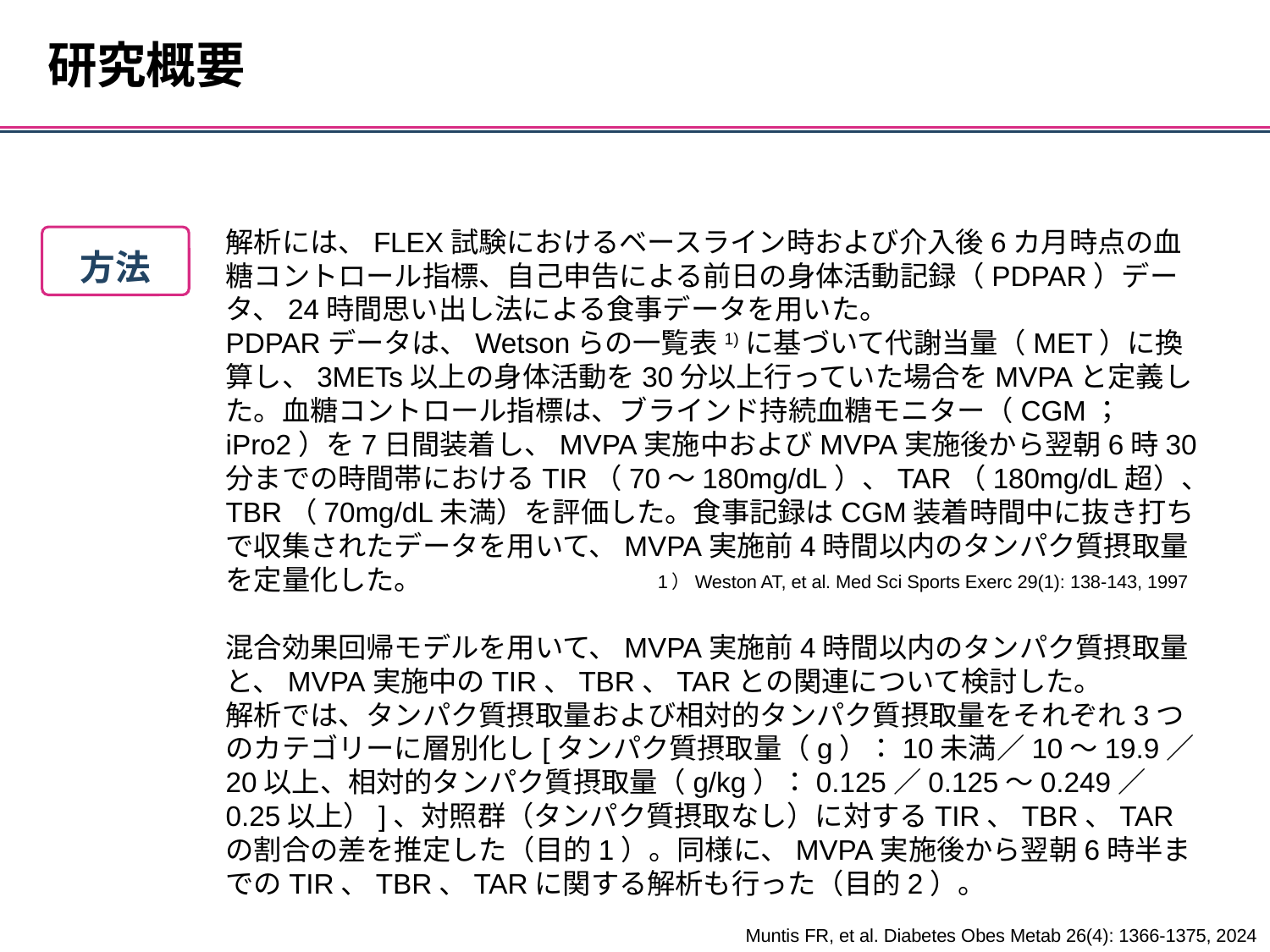

研究概要
解析には、FLEX試験におけるベースライン時および介入後6カ月時点の血糖コントロール指標、自己申告による前日の身体活動記録（PDPAR）データ、24時間思い出し法による食事データを用いた。
PDPARデータは、Wetsonらの一覧表1)に基づいて代謝当量（MET）に換算し、3METs以上の身体活動を30分以上行っていた場合をMVPAと定義した。血糖コントロール指標は、ブラインド持続血糖モニター（CGM；iPro2）を7日間装着し、MVPA実施中およびMVPA実施後から翌朝6時30分までの時間帯におけるTIR（70～180mg/dL）、TAR（180mg/dL超）、TBR（70mg/dL未満）を評価した。食事記録はCGM装着時間中に抜き打ちで収集されたデータを用いて、MVPA実施前4時間以内のタンパク質摂取量を定量化した。

混合効果回帰モデルを用いて、MVPA実施前4時間以内のタンパク質摂取量と、MVPA実施中のTIR、TBR、TARとの関連について検討した。
解析では、タンパク質摂取量および相対的タンパク質摂取量をそれぞれ3つのカテゴリーに層別化し[タンパク質摂取量（g）：10未満／10～19.9／20以上、相対的タンパク質摂取量（g/kg）：0.125／0.125～0.249／0.25以上）]、対照群（タンパク質摂取なし）に対するTIR、TBR、TARの割合の差を推定した（目的1）。同様に、MVPA実施後から翌朝6時半までのTIR、TBR、TARに関する解析も行った（目的2）。

方法
1）Weston AT, et al. Med Sci Sports Exerc 29(1): 138-143, 1997
Muntis FR, et al. Diabetes Obes Metab 26(4): 1366-1375, 2024